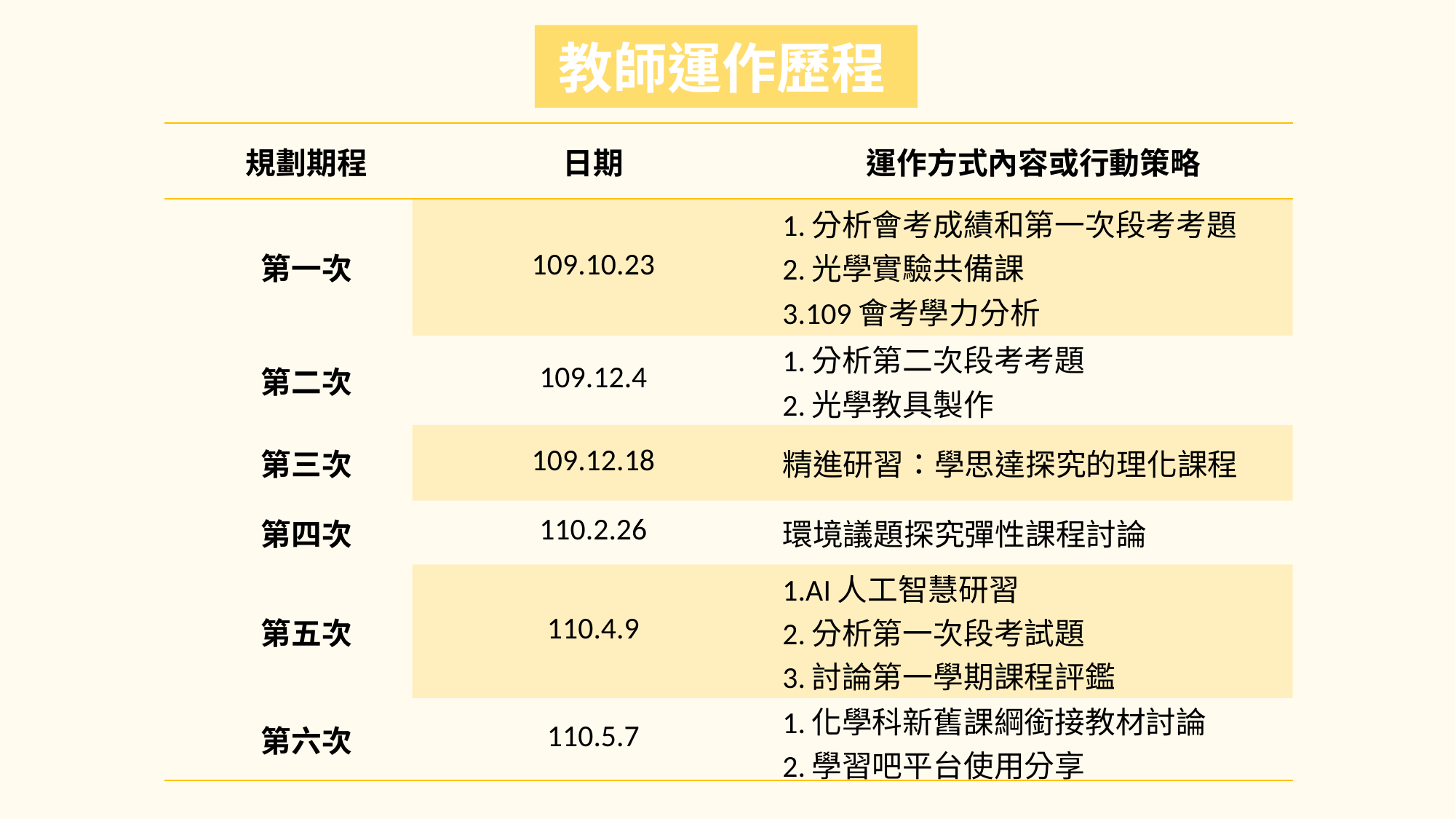

教師運作歷程
| 規劃期程 | 日期 | 運作方式內容或行動策略 |
| --- | --- | --- |
| 第一次 | 109.10.23 | 1.分析會考成績和第一次段考考題 2.光學實驗共備課 3.109會考學力分析 |
| 第二次 | 109.12.4 | 1.分析第二次段考考題 2.光學教具製作 |
| 第三次 | 109.12.18 | 精進研習：學思達探究的理化課程 |
| 第四次 | 110.2.26 | 環境議題探究彈性課程討論 |
| 第五次 | 110.4.9 | 1.AI人工智慧研習 2.分析第一次段考試題 3.討論第一學期課程評鑑 |
| 第六次 | 110.5.7 | 1.化學科新舊課綱銜接教材討論 2.學習吧平台使用分享 |